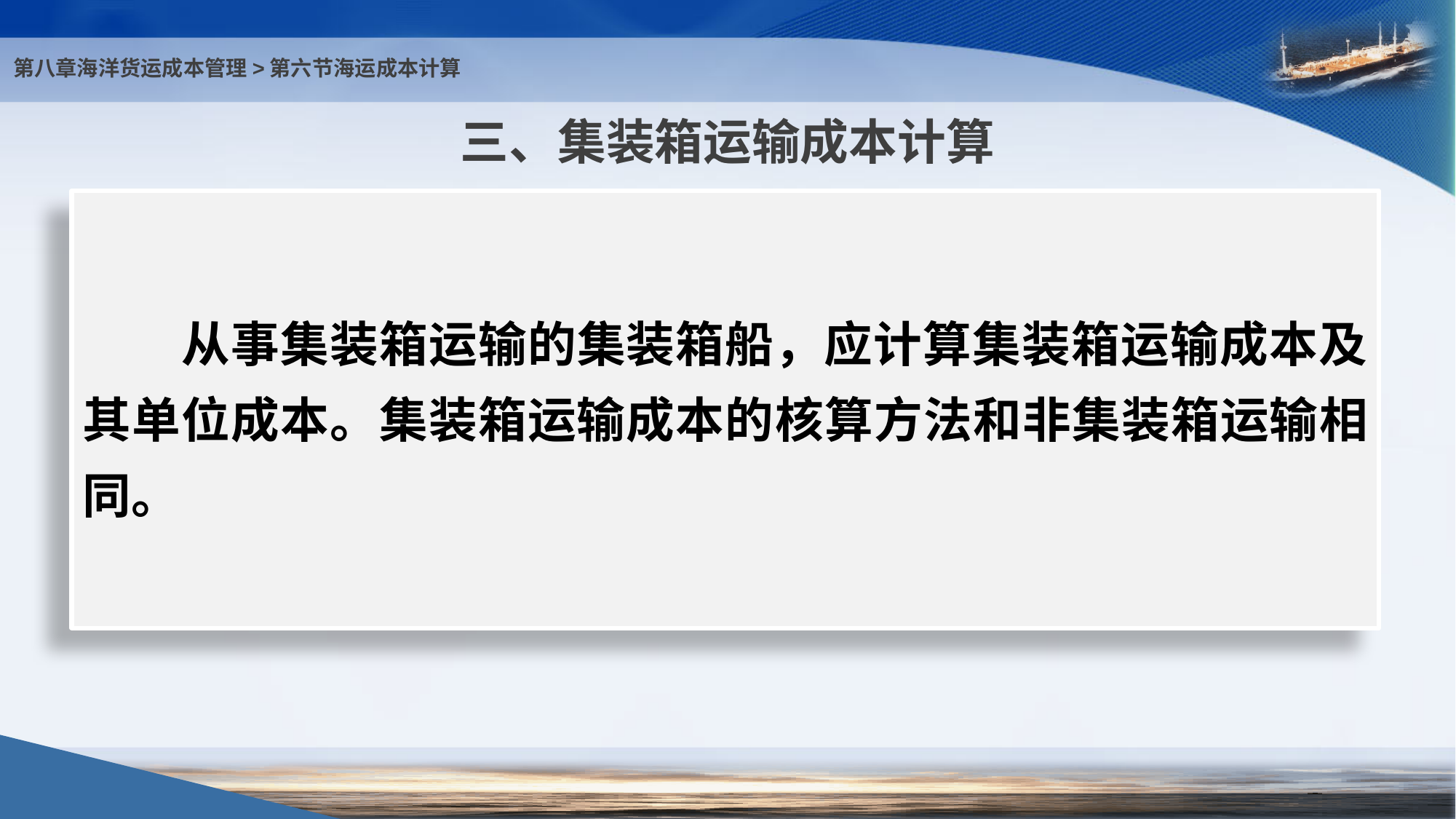

第八章海洋货运成本管理>第六节海运成本计算
# 三、集装箱运输成本计算
从事集装箱运输的集装箱船，应计算集装箱运输成本及其单位成本。集装箱运输成本的核算方法和非集装箱运输相同。